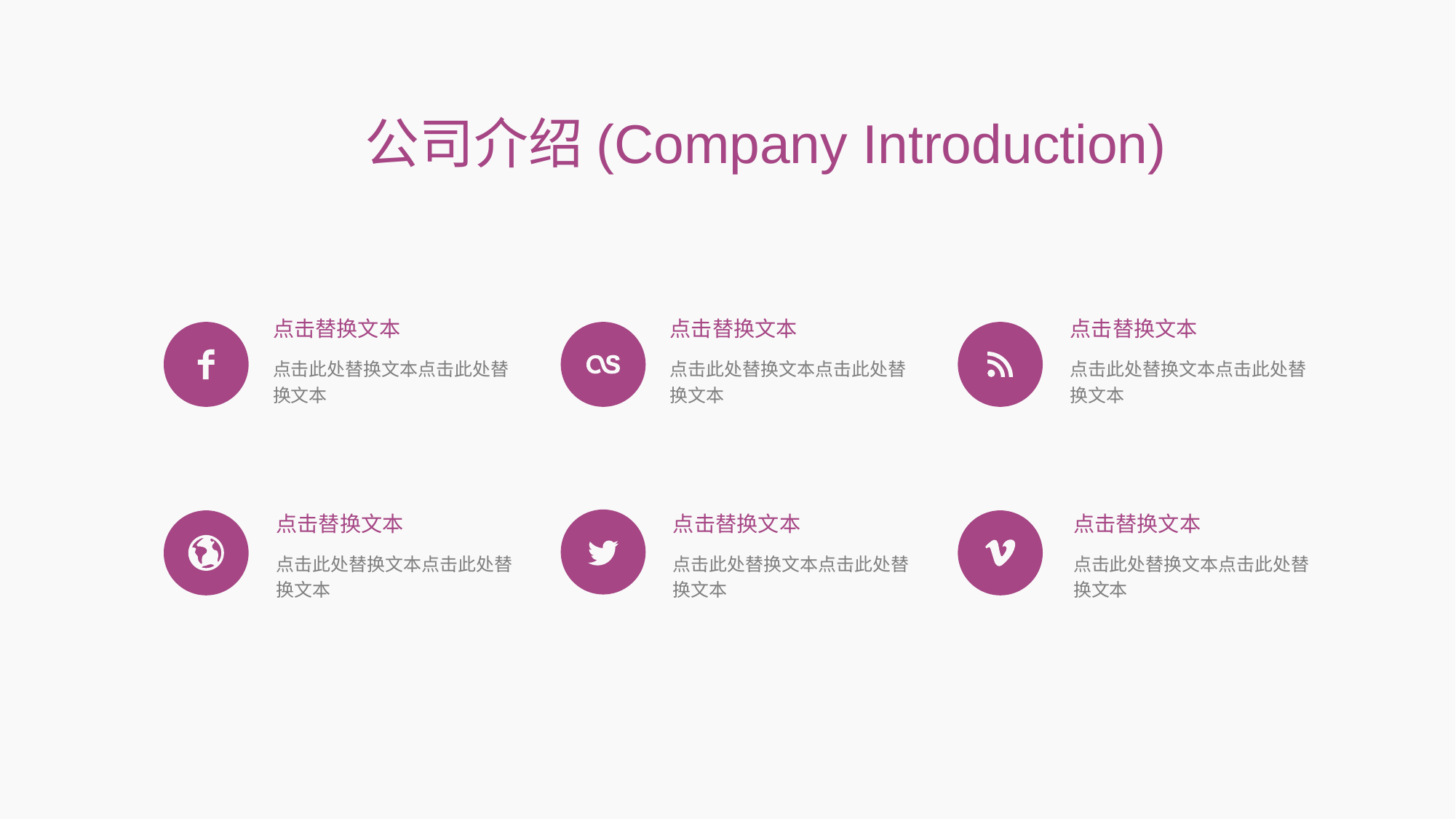

# 公司介绍(Company Introduction)
点击替换文本
点击替换文本
点击替换文本

点击此处替换文本点击此处替换文本
点击此处替换文本点击此处替换文本
点击此处替换文本点击此处替换文本

点击替换文本
点击替换文本
点击替换文本

点击此处替换文本点击此处替换文本
点击此处替换文本点击此处替换文本
点击此处替换文本点击此处替换文本